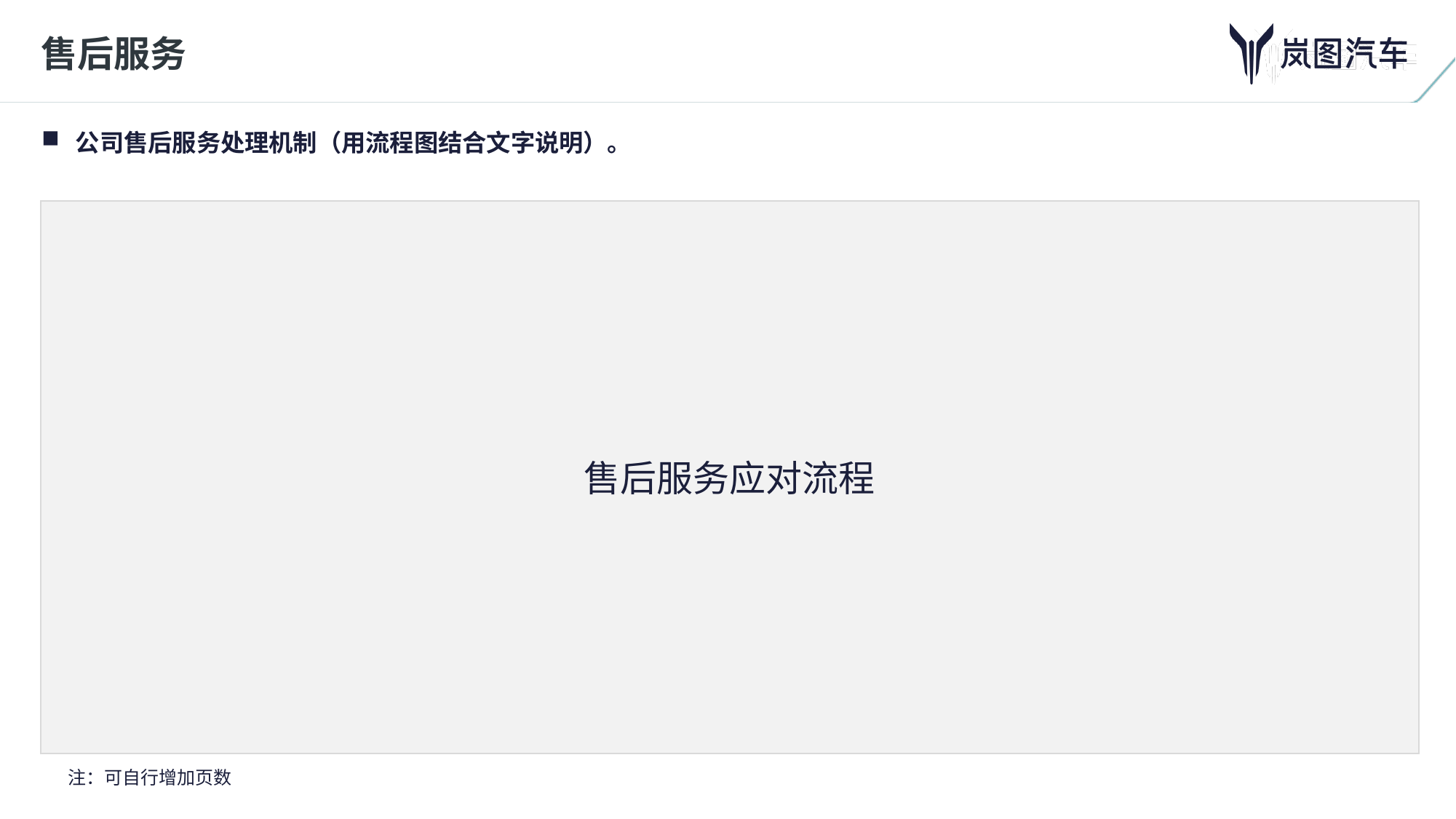

# 售后服务
公司售后服务处理机制（用流程图结合文字说明）。
售后服务应对流程
注：可自行增加页数